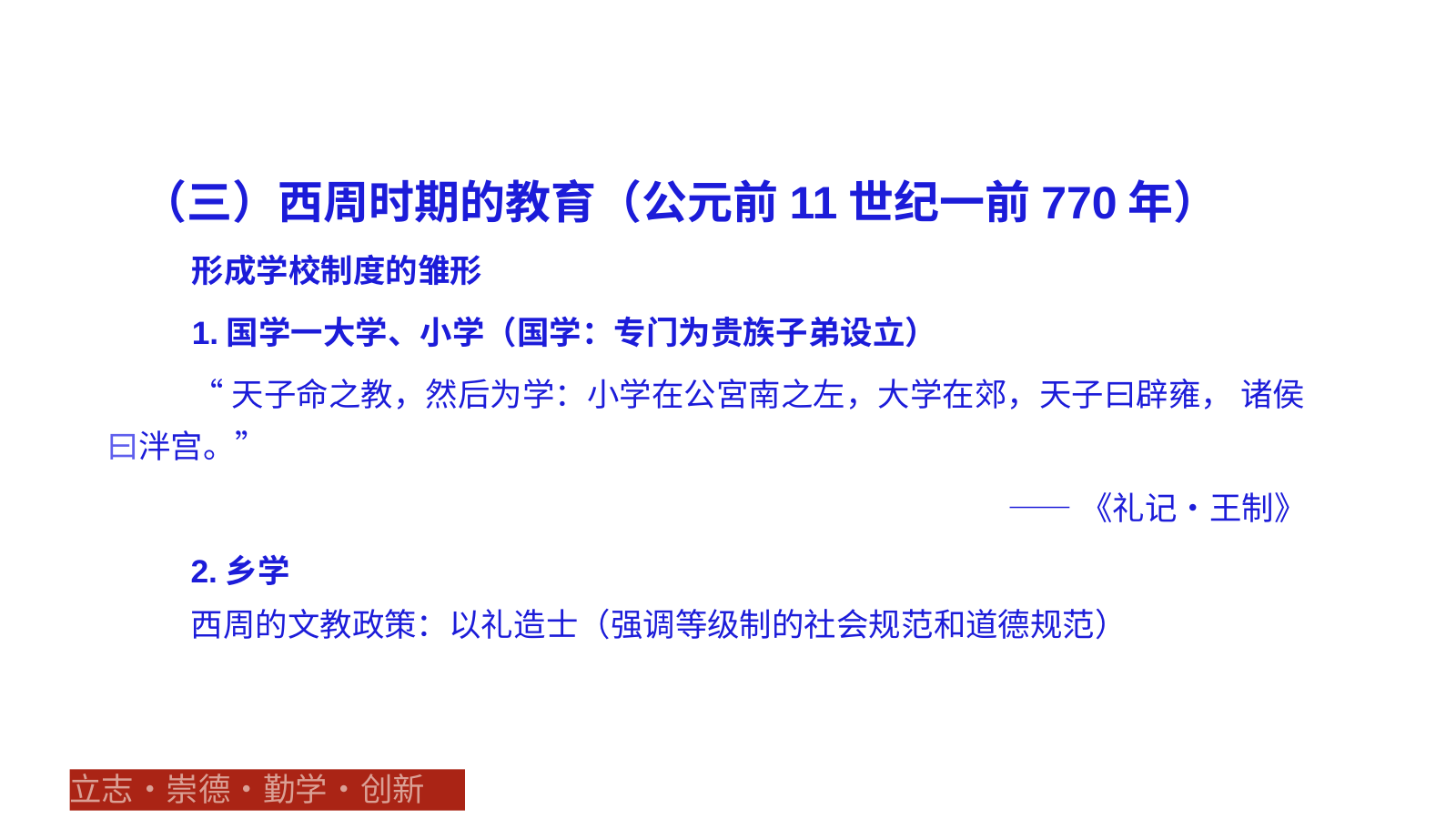

（三）西周时期的教育（公元前11世纪一前770年）
形成学校制度的雏形
1.国学一大学、小学（国学：专门为贵族子弟设立）
“天子命之教，然后为学：小学在公宮南之左，大学在郊，天子曰辟雍， 诸侯曰泮宫。”
——《礼记•王制》
2.乡学
西周的文教政策：以礼造士（强调等级制的社会规范和道德规范）
立志•崇德•勤学•创新